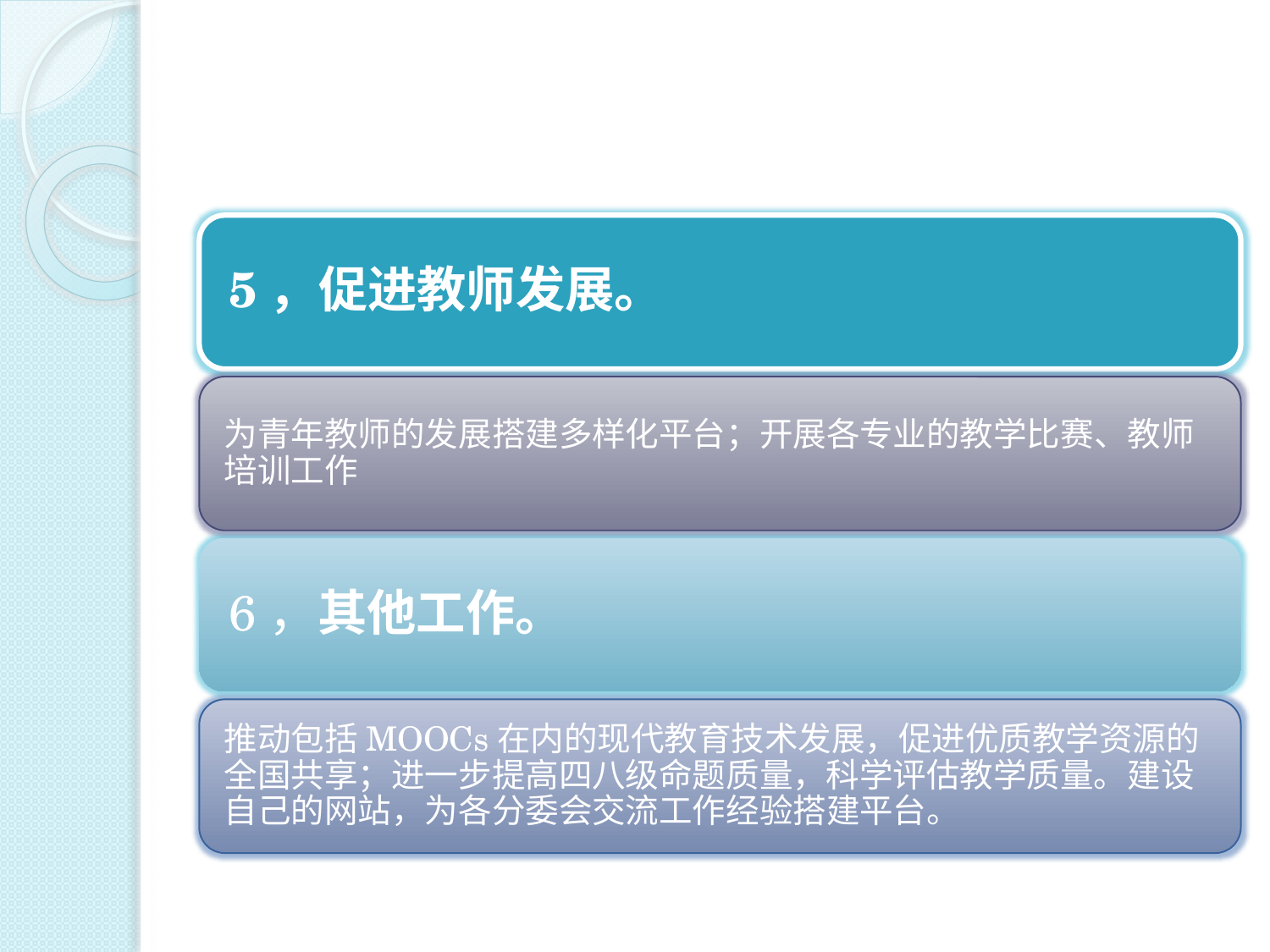

#
5，促进教师发展。
为青年教师的发展搭建多样化平台；开展各专业的教学比赛、教师培训工作
6，其他工作。
推动包括MOOCs在内的现代教育技术发展，促进优质教学资源的全国共享；进一步提高四八级命题质量，科学评估教学质量。建设自己的网站，为各分委会交流工作经验搭建平台。